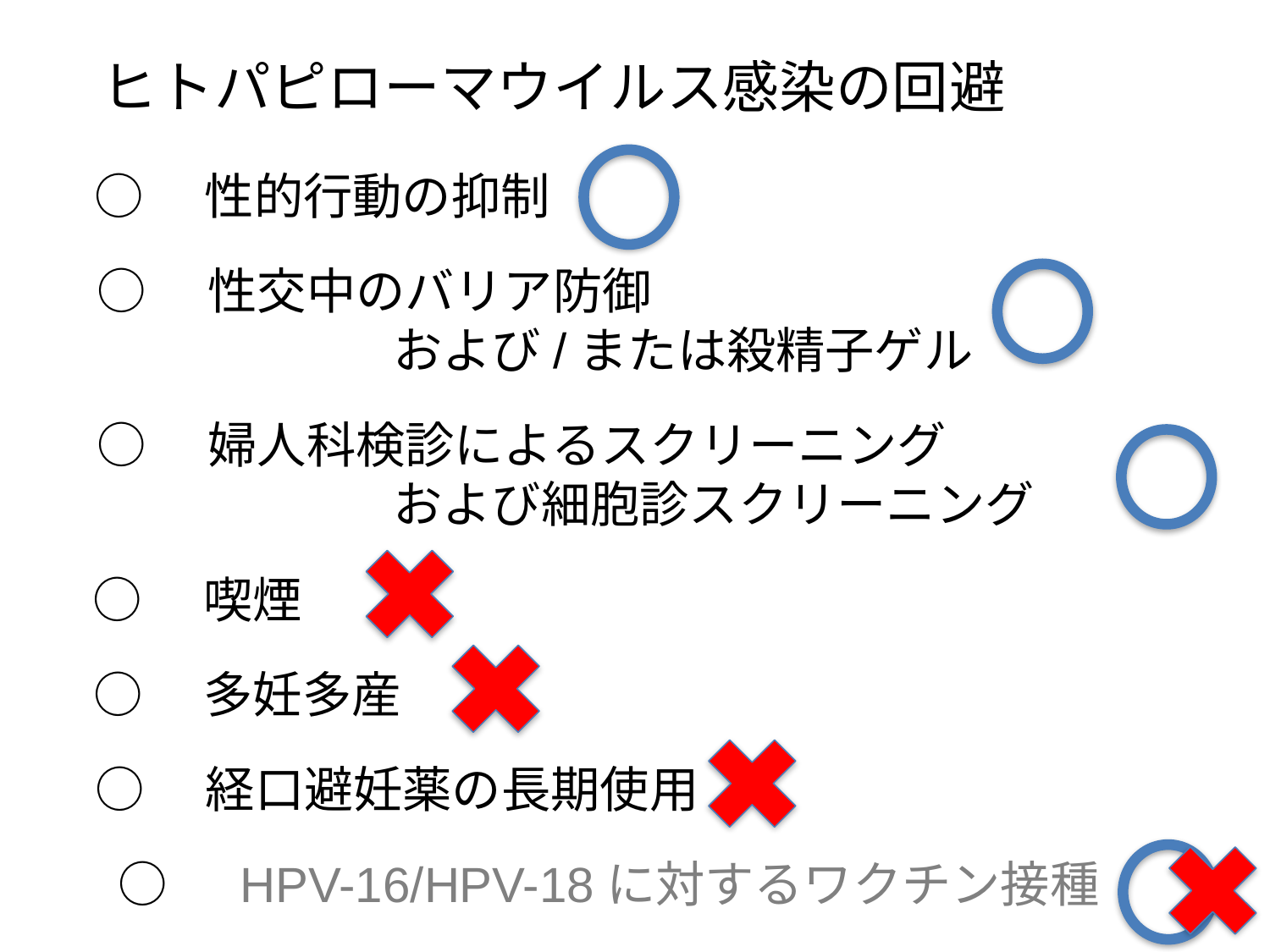

ヒトパピローマウイルス感染の回避

○　性的行動の抑制
○　性交中のバリア防御
　　　　　　および/または殺精子ゲル

○　婦人科検診によるスクリーニング
　　　　　　および細胞診スクリーニング

○　喫煙

○　多妊多産

○　経口避妊薬の長期使用

○　HPV-16/HPV-18に対するワクチン接種